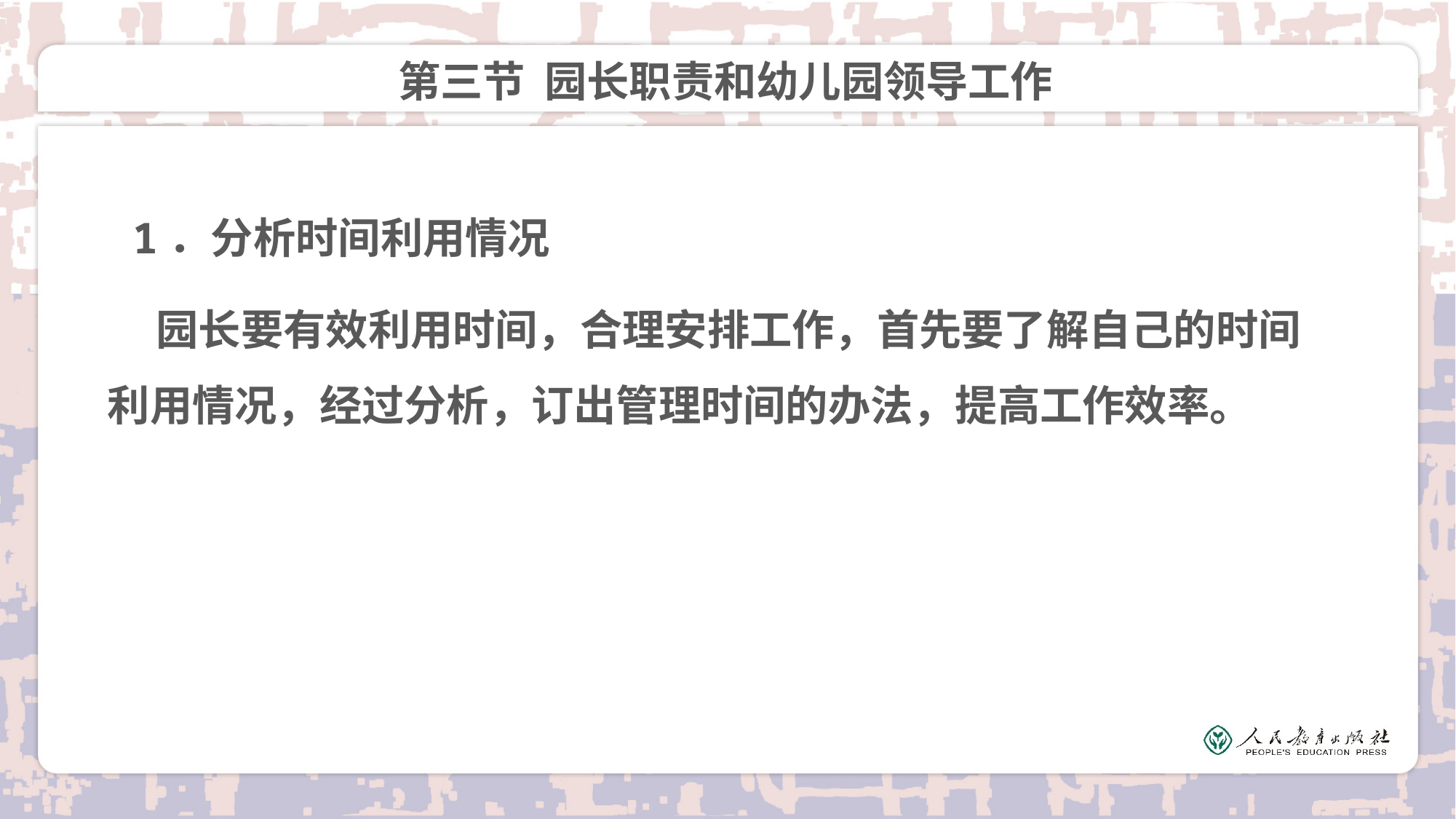

# 第三节  园长职责和幼儿园领导工作
 1．分析时间利用情况
    园长要有效利用时间，合理安排工作，首先要了解自己的时间利用情况，经过分析，订出管理时间的办法，提高工作效率。